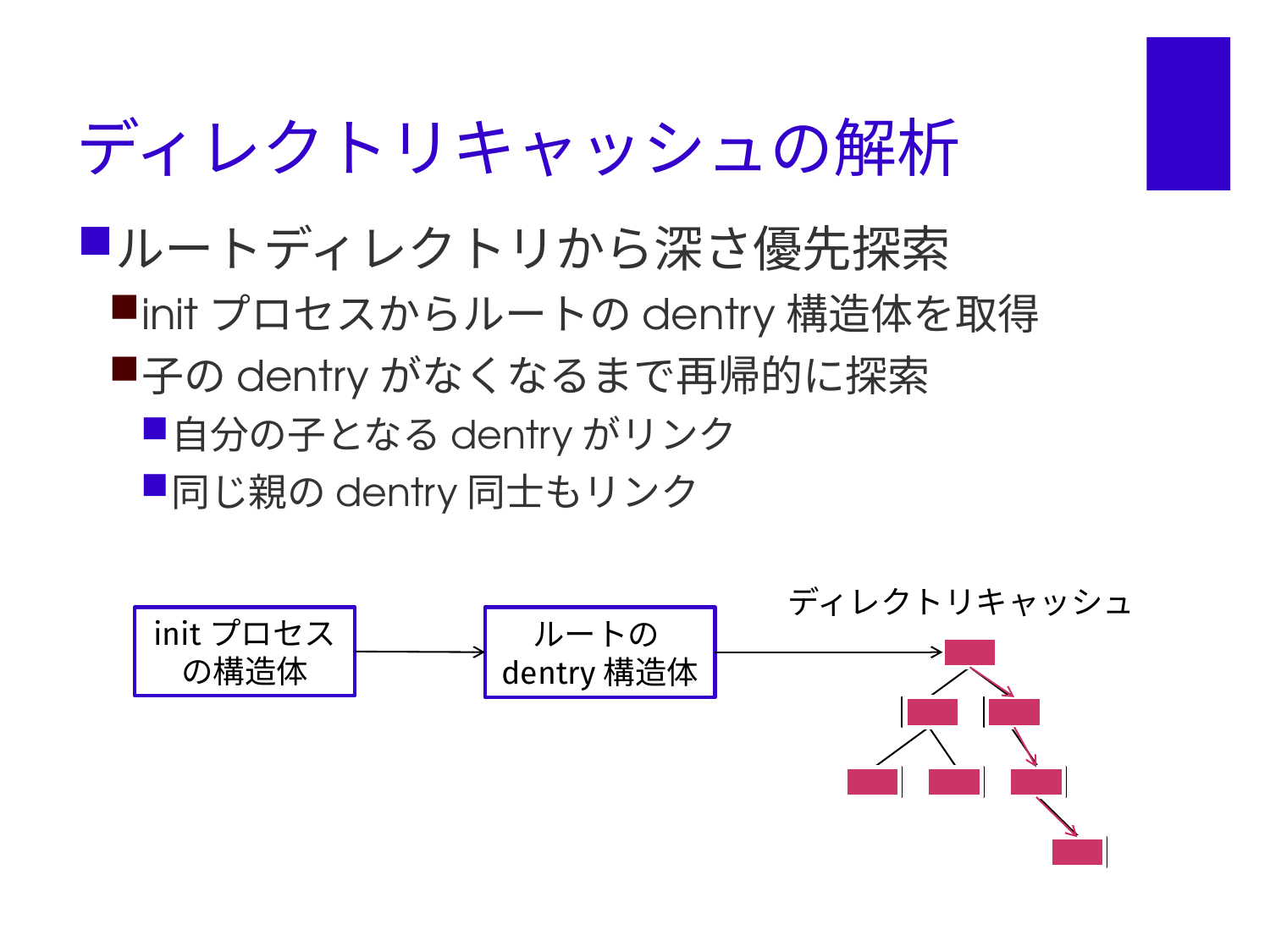

# ディレクトリキャッシュの解析
ルートディレクトリから深さ優先探索
initプロセスからルートのdentry構造体を取得
子のdentryがなくなるまで再帰的に探索
自分の子となるdentryがリンク
同じ親のdentry同士もリンク
ディレクトリキャッシュ
initプロセスの構造体
ルートのdentry構造体